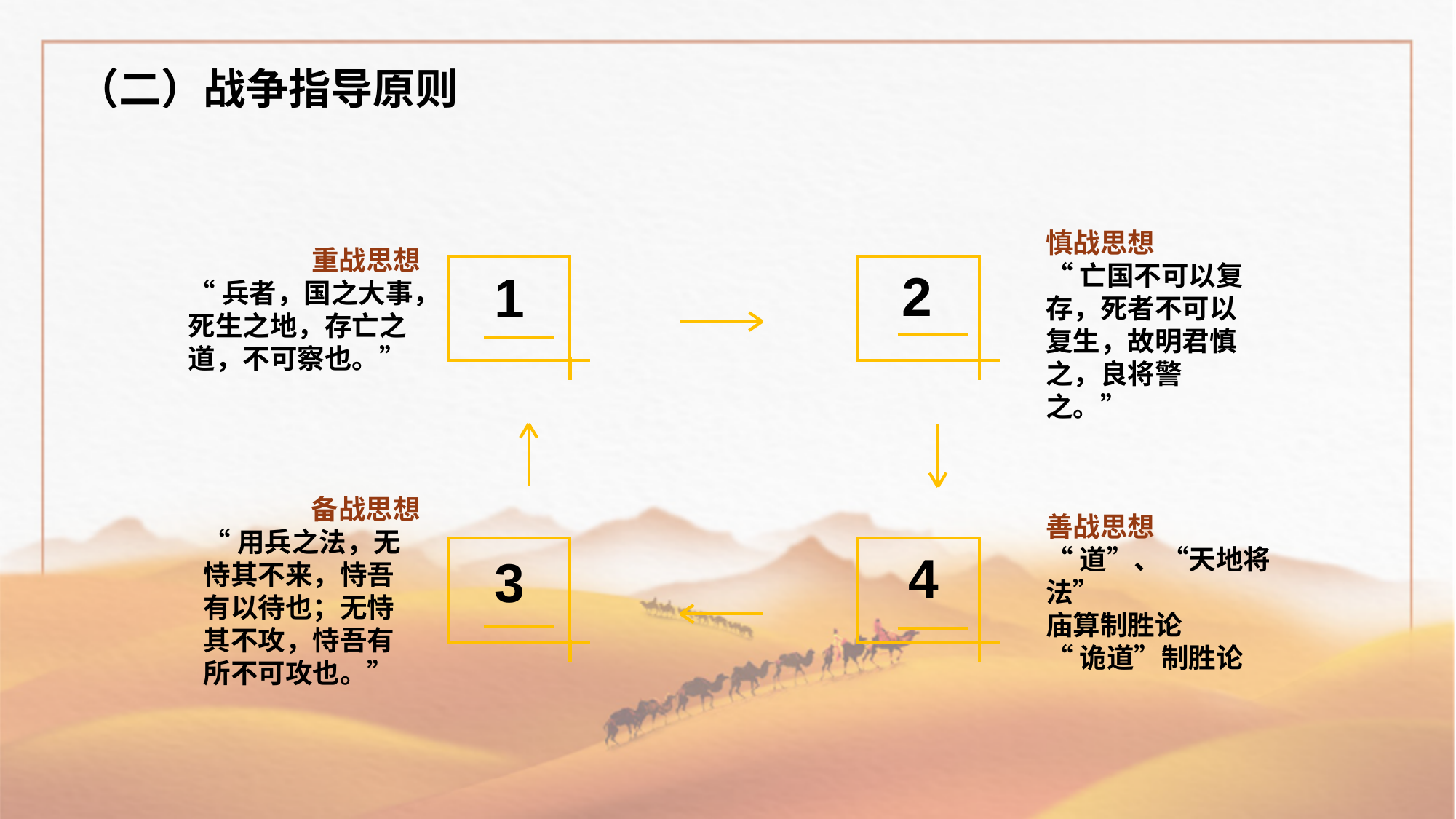

（二）战争指导原则
慎战思想
“亡国不可以复存，死者不可以复生，故明君慎之，良将警之。”
重战思想
“兵者，国之大事，死生之地，存亡之道，不可察也。”
2

1
备战思想
“用兵之法，无恃其不来，恃吾有以待也；无恃其不攻，恃吾有所不可攻也。”
善战思想
“道”、“天地将法”
庙算制胜论
“诡道”制胜论
4

3